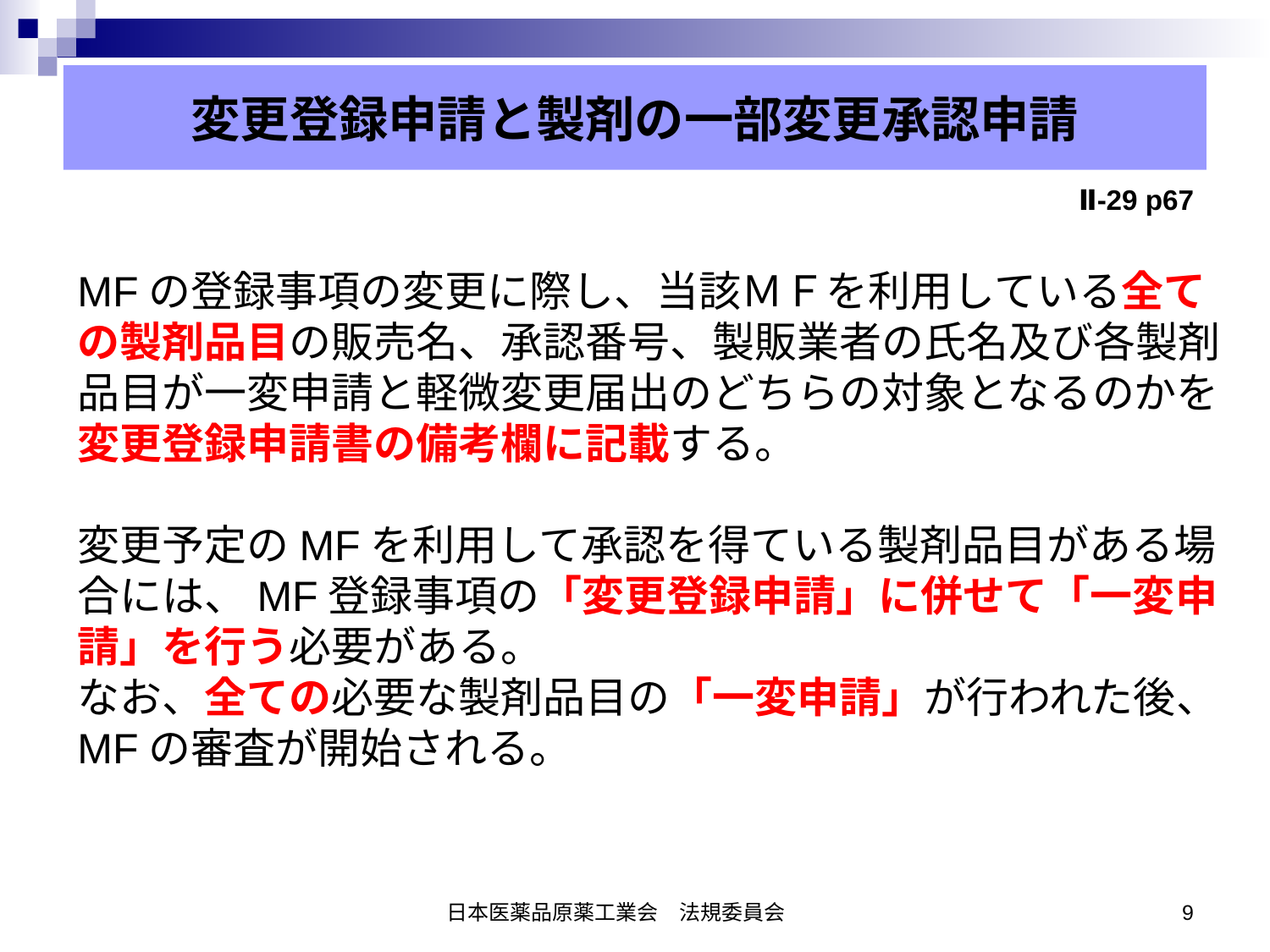

# 変更登録申請と製剤の一部変更承認申請
変更登録申請と製剤の一部変更承認申請
MFの登録事項の変更に際し、当該ＭＦを利用している全ての製剤品目の販売名、承認番号、製販業者の氏名及び各製剤品目が一変申請と軽微変更届出のどちらの対象となるのかを変更登録申請書の備考欄に記載する。

変更予定のMFを利用して承認を得ている製剤品目がある場合には、MF登録事項の「変更登録申請」に併せて「一変申請」を行う必要がある。
なお、全ての必要な製剤品目の「一変申請」が行われた後、MFの審査が開始される。
Ⅱ-29 p67
日本医薬品原薬工業会　法規委員会
9